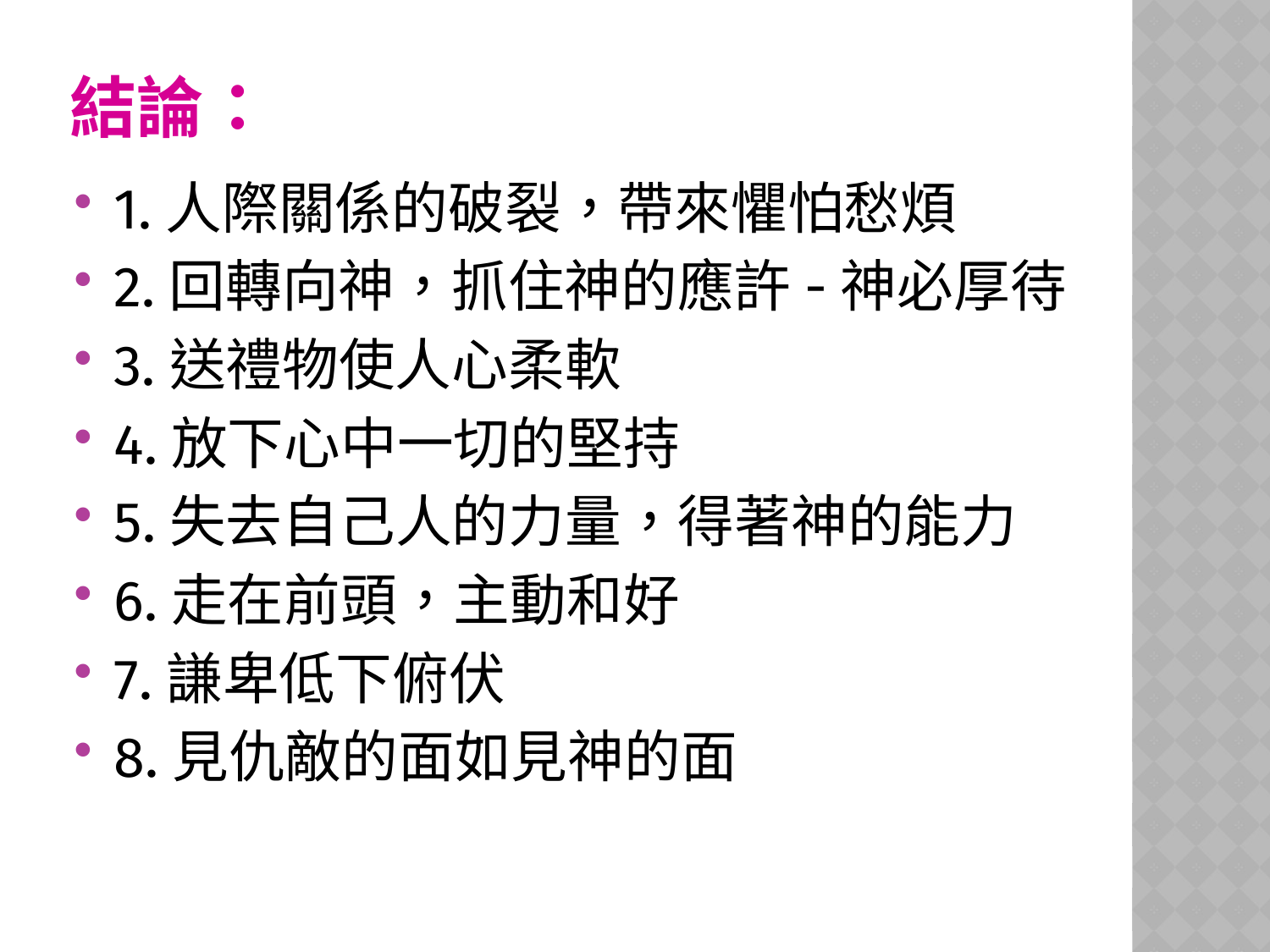

# 結論：
1.人際關係的破裂，帶來懼怕愁煩
2.回轉向神，抓住神的應許-神必厚待
3.送禮物使人心柔軟
4.放下心中一切的堅持
5.失去自己人的力量，得著神的能力
6.走在前頭，主動和好
7.謙卑低下俯伏
8.見仇敵的面如見神的面